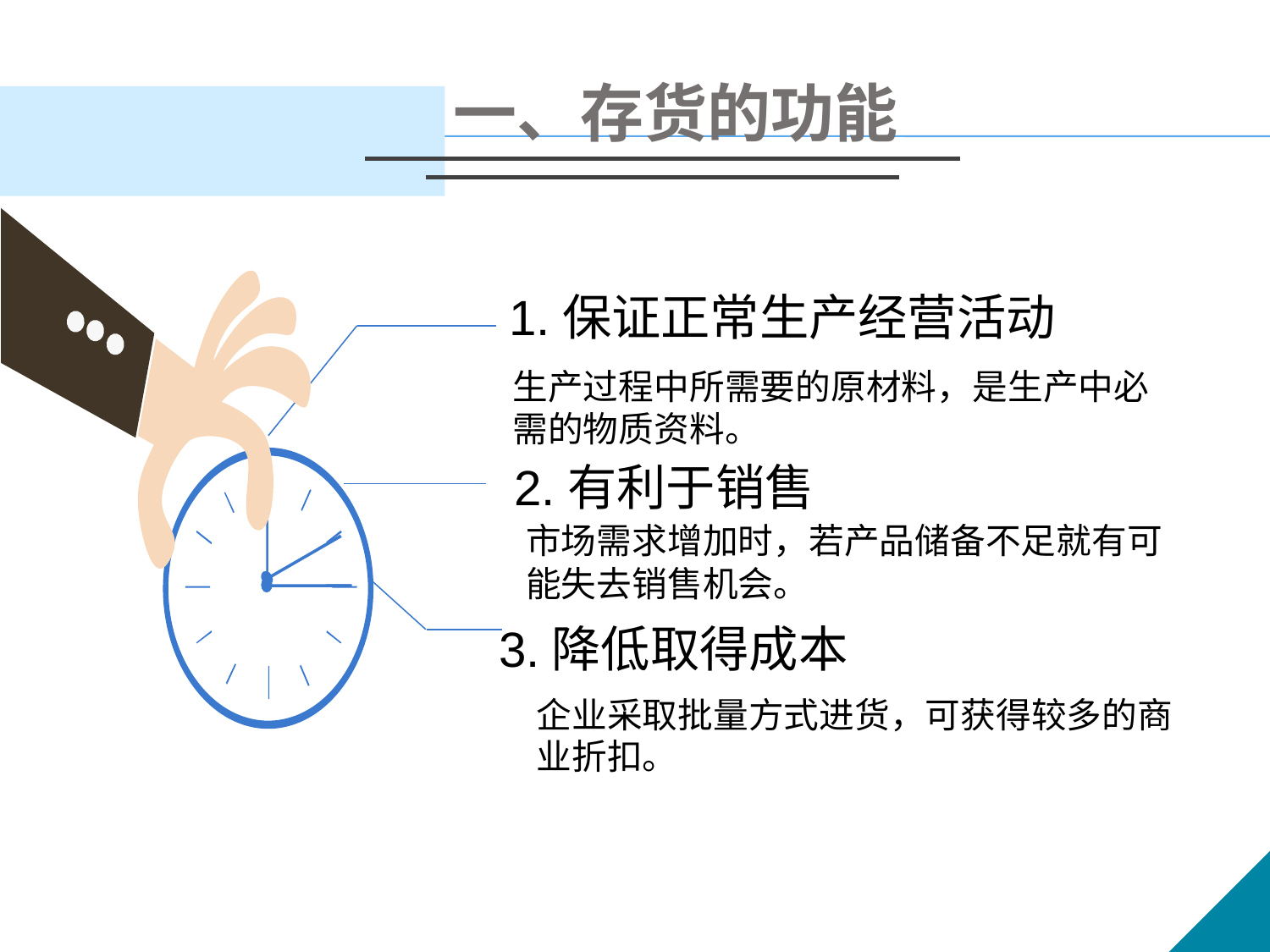

一、存货的功能

1.保证正常生产经营活动

生产过程中所需要的原材料，是生产中必需的物质资料。
2.有利于销售

市场需求增加时，若产品储备不足就有可能失去销售机会。
3.降低取得成本
企业采取批量方式进货，可获得较多的商业折扣。